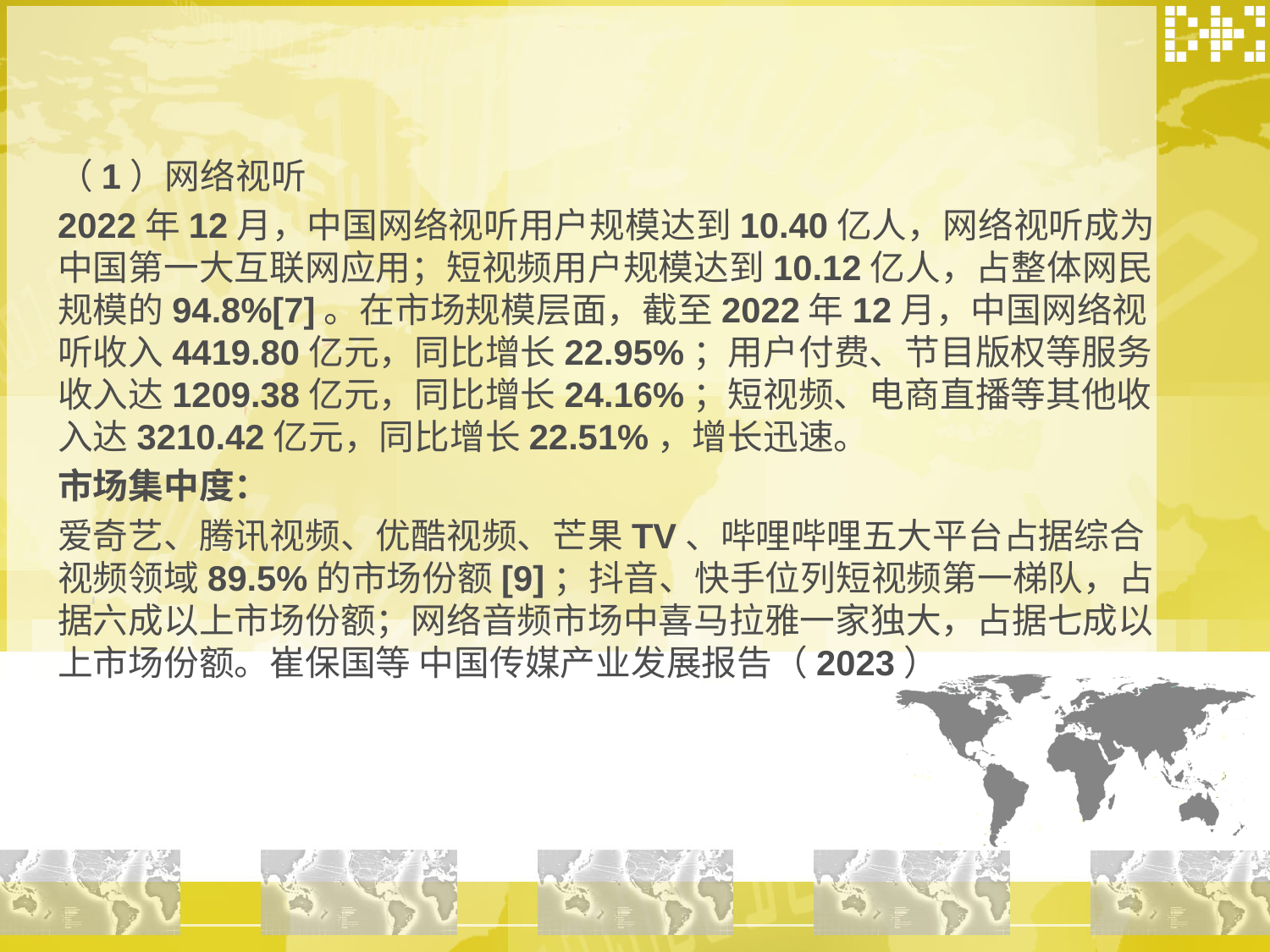

（1）网络视听
2022年12月，中国网络视听用户规模达到10.40亿人，网络视听成为中国第一大互联网应用；短视频用户规模达到10.12亿人，占整体网民规模的94.8%[7]。在市场规模层面，截至2022年12月，中国网络视听收入4419.80亿元，同比增长22.95%；用户付费、节目版权等服务收入达1209.38亿元，同比增长24.16%；短视频、电商直播等其他收入达3210.42亿元，同比增长22.51%，增长迅速。
市场集中度：
爱奇艺、腾讯视频、优酷视频、芒果TV、哔哩哔哩五大平台占据综合视频领域89.5%的市场份额[9]；抖音、快手位列短视频第一梯队，占据六成以上市场份额；网络音频市场中喜马拉雅一家独大，占据七成以上市场份额。崔保国等 中国传媒产业发展报告（2023）